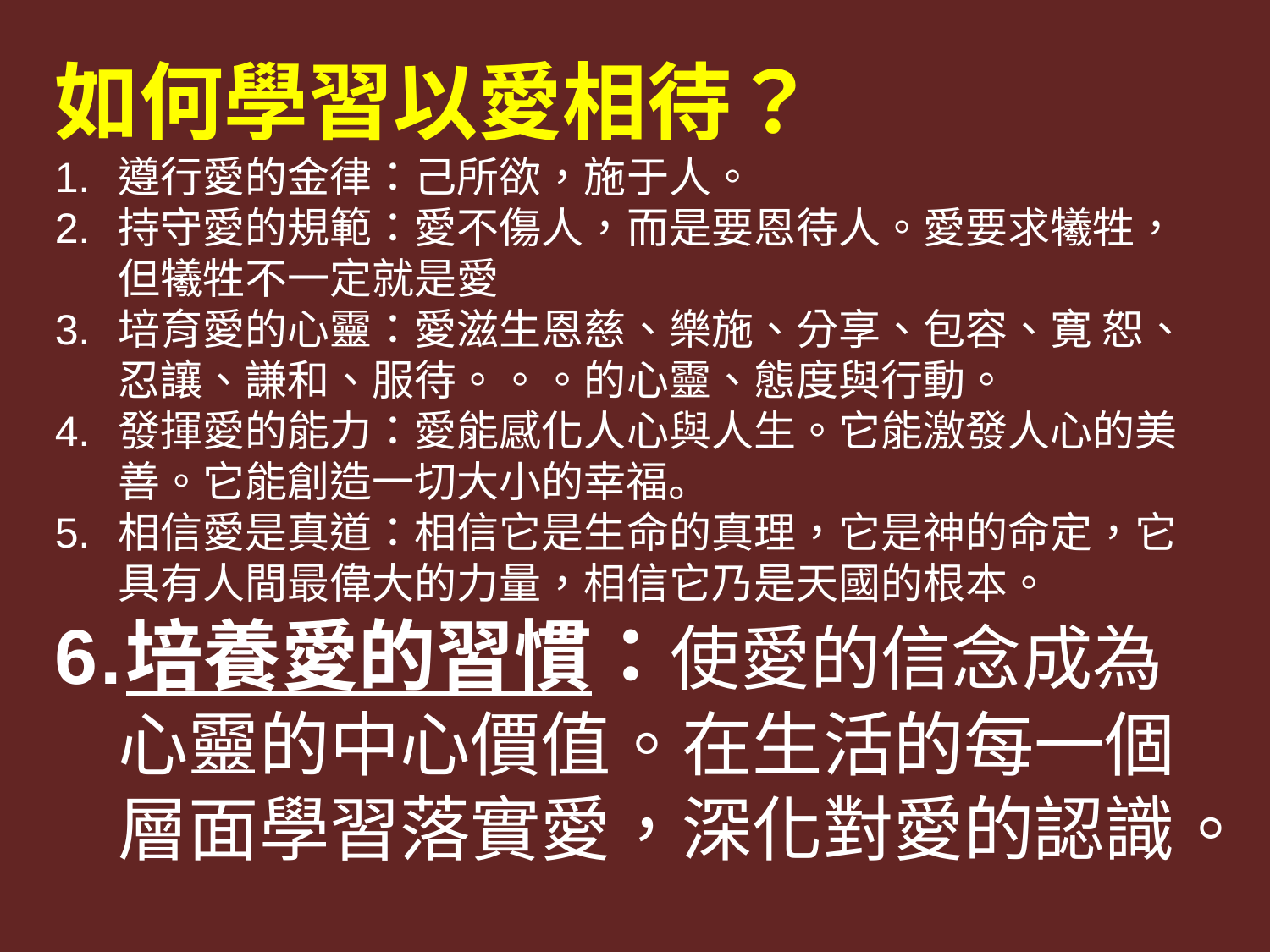

如何學習以愛相待？
遵行愛的金律：己所欲，施于人。
持守愛的規範：愛不傷人，而是要恩待人。愛要求犧牲，但犧牲不一定就是愛
培育愛的心靈：愛滋生恩慈、樂施、分享、包容、寛 恕、忍讓、謙和、服待。。。的心靈、態度與行動。
發揮愛的能力：愛能感化人心與人生。它能激發人心的美善。它能創造一切大小的幸福。
相信愛是真道：相信它是生命的真理，它是神的命定，它具有人間最偉大的力量，相信它乃是天國的根本。
培養愛的習慣：使愛的信念成為心靈的中心價值。在生活的每一個層面學習落實愛，深化對愛的認識。